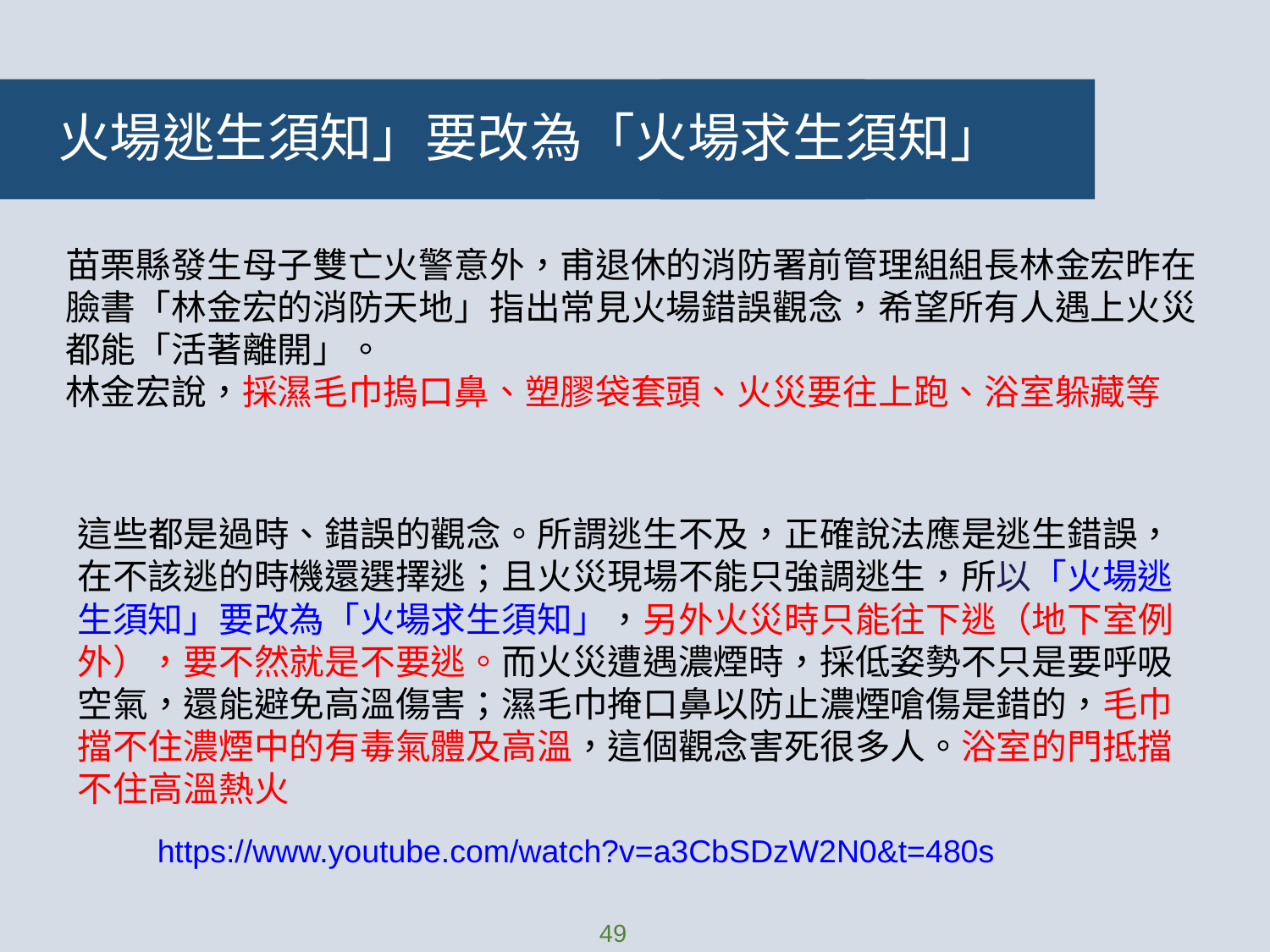

# 火場逃生須知」要改為「火場求生須知」
苗栗縣發生母子雙亡火警意外，甫退休的消防署前管理組組長林金宏昨在臉書「林金宏的消防天地」指出常見火場錯誤觀念，希望所有人遇上火災都能「活著離開」。
林金宏說，採濕毛巾摀口鼻、塑膠袋套頭、火災要往上跑、浴室躲藏等

這些都是過時、錯誤的觀念。所謂逃生不及，正確說法應是逃生錯誤，在不該逃的時機還選擇逃；且火災現場不能只強調逃生，所以「火場逃生須知」要改為「火場求生須知」，另外火災時只能往下逃（地下室例外），要不然就是不要逃。而火災遭遇濃煙時，採低姿勢不只是要呼吸空氣，還能避免高溫傷害；濕毛巾掩口鼻以防止濃煙嗆傷是錯的，毛巾擋不住濃煙中的有毒氣體及高溫，這個觀念害死很多人。浴室的門抵擋不住高溫熱火

https://www.youtube.com/watch?v=a3CbSDzW2N0&t=480s